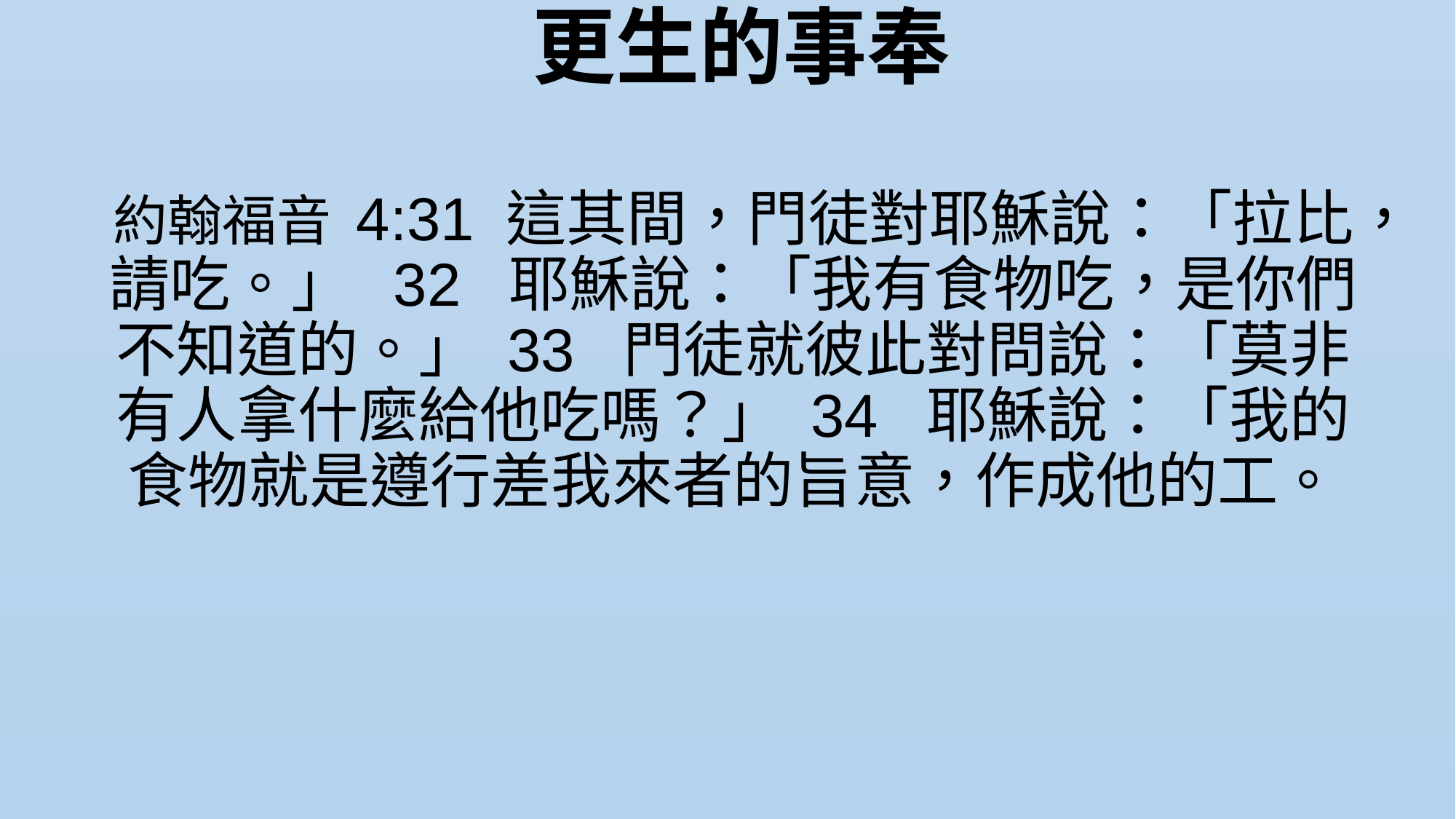

# 更生的事奉
約翰福音 4:31 這其間，門徒對耶穌說：「拉比，請吃。」  32  耶穌說：「我有食物吃，是你們不知道的。」 33  門徒就彼此對問說：「莫非有人拿什麼給他吃嗎？」 34  耶穌說：「我的食物就是遵行差我來者的旨意，作成他的工。